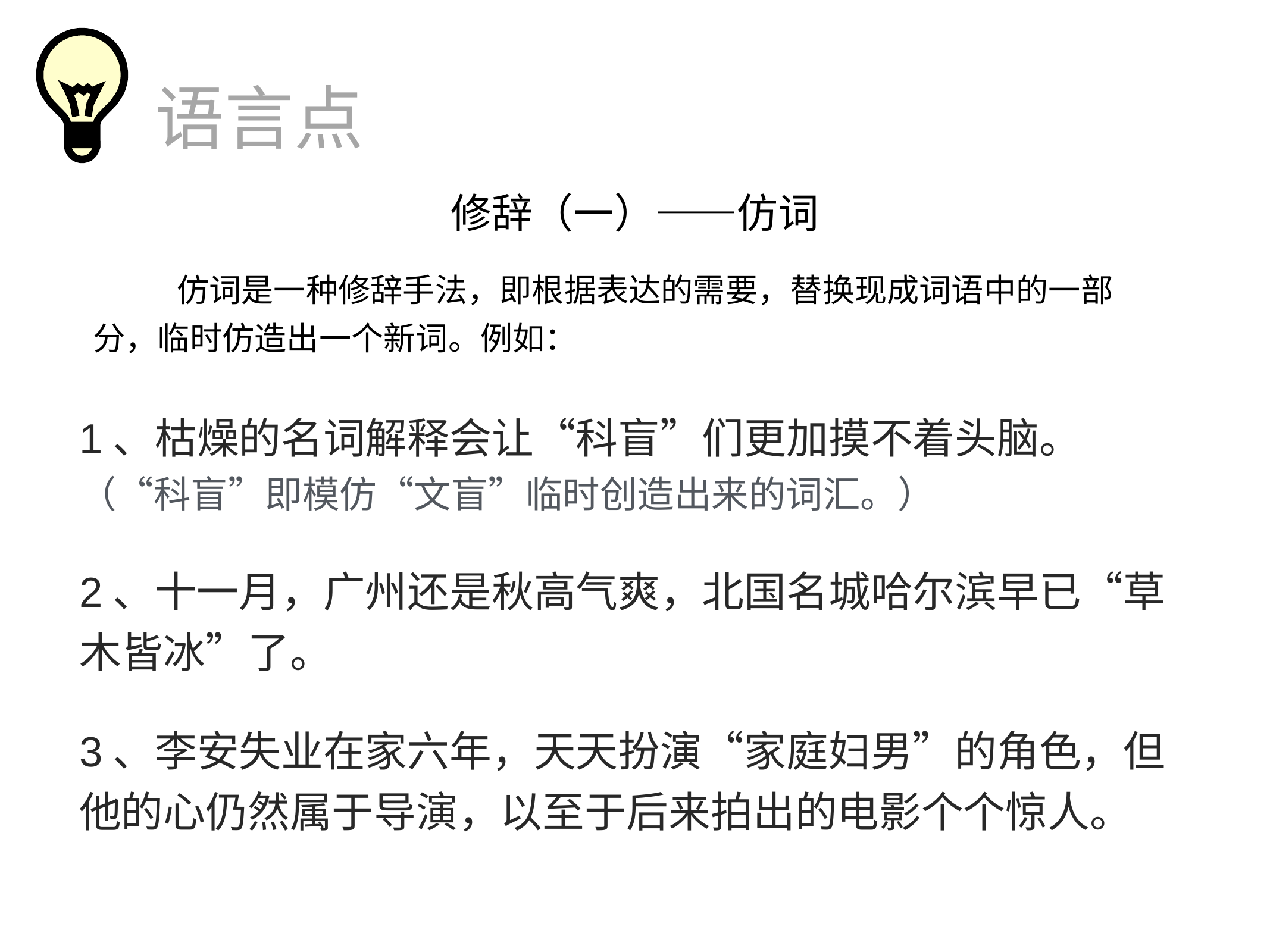

语言点
修辞（一）——仿词

        仿词是一种修辞手法，即根据表达的需要，替换现成词语中的一部分，临时仿造出一个新词。例如：
1、枯燥的名词解释会让“科盲”们更加摸不着头脑。
（“科盲”即模仿“文盲”临时创造出来的词汇。）
2、十一月，广州还是秋高气爽，北国名城哈尔滨早已“草木皆冰”了。
3、李安失业在家六年，天天扮演“家庭妇男”的角色，但他的心仍然属于导演，以至于后来拍出的电影个个惊人。